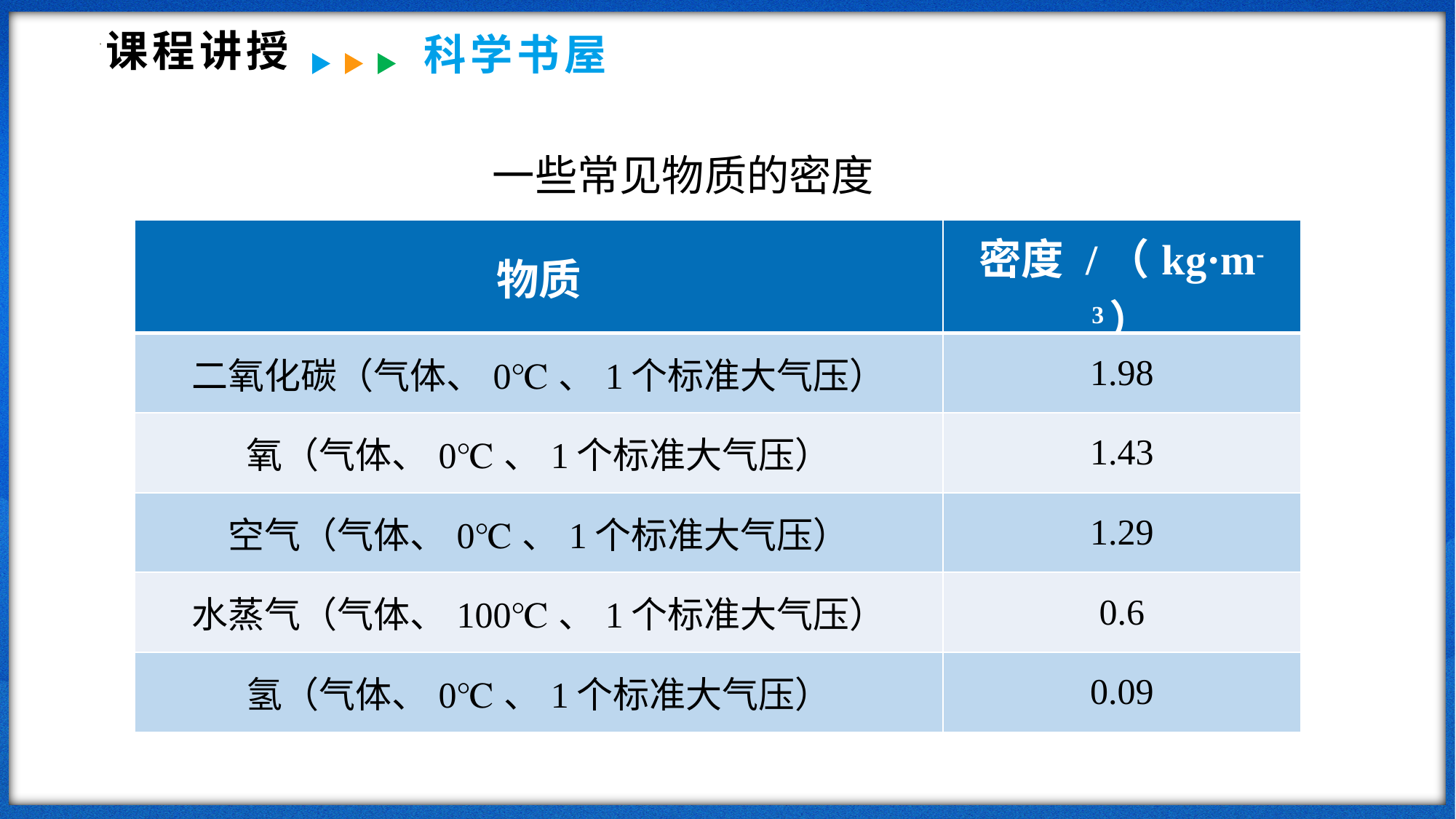

课程讲授
科学书屋

一些常见物质的密度
| 物质 | 密度 /（kg·m-3） |
| --- | --- |
| 二氧化碳（气体、0℃、1个标准大气压） | 1.98 |
| 氧（气体、0℃、1个标准大气压） | 1.43 |
| 空气（气体、0℃、1个标准大气压） | 1.29 |
| 水蒸气（气体、100℃、1个标准大气压） | 0.6 |
| 氢（气体、0℃、1个标准大气压） | 0.09 |